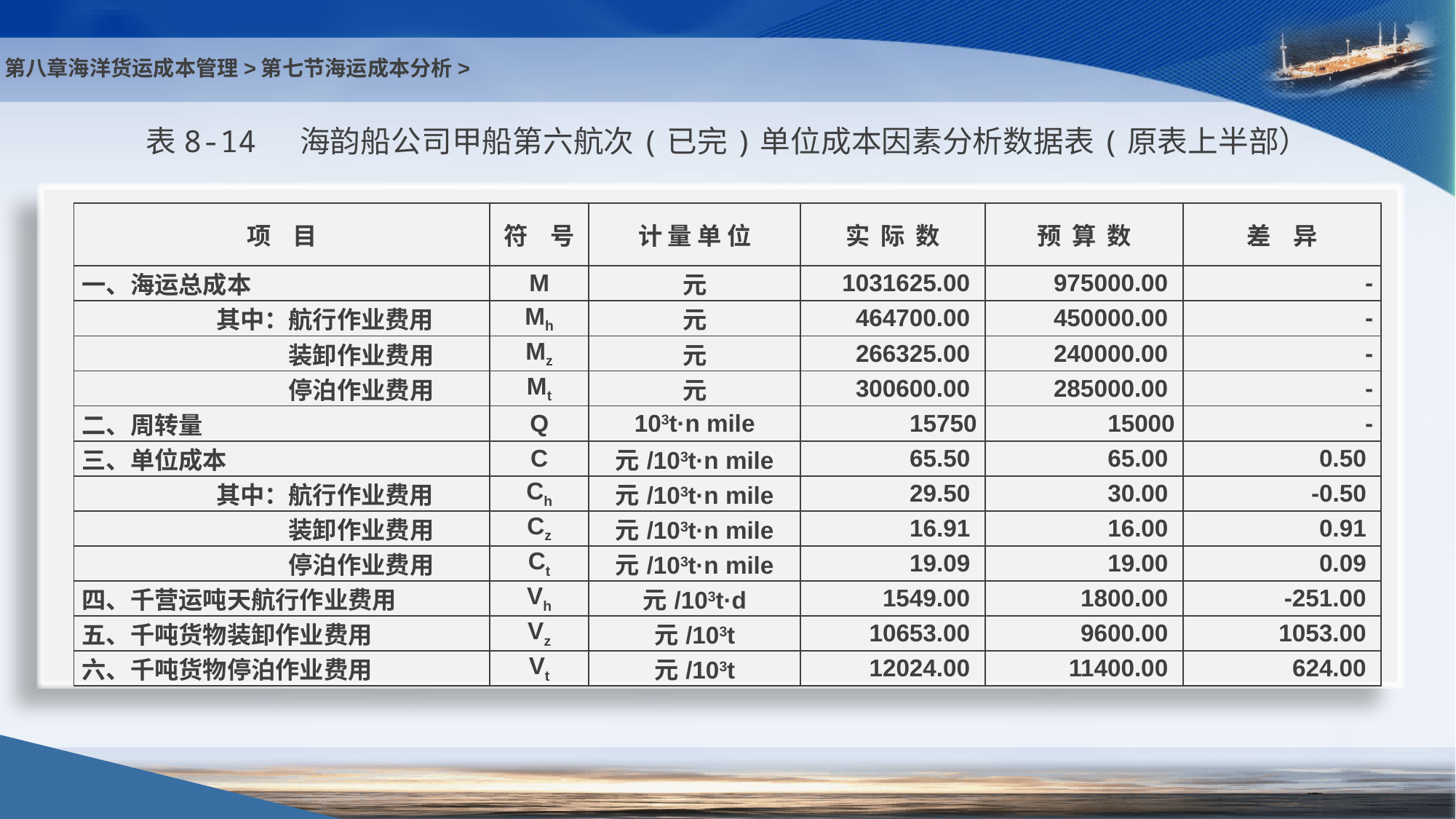

第八章海洋货运成本管理>第七节海运成本分析>
表8-14  海韵船公司甲船第六航次(已完)单位成本因素分析数据表(原表上半部）
| 项 目 | 符 号 | 计 量 单 位 | 实 际 数 | 预 算 数 | 差 异 |
| --- | --- | --- | --- | --- | --- |
| 一、海运总成本 | M | 元 | 1031625.00 | 975000.00 | - |
| 其中：航行作业费用 | Mh | 元 | 464700.00 | 450000.00 | - |
| 装卸作业费用 | Mz | 元 | 266325.00 | 240000.00 | - |
| 停泊作业费用 | Mt | 元 | 300600.00 | 285000.00 | - |
| 二、周转量 | Q | 103t·n mile | 15750 | 15000 | - |
| 三、单位成本 | C | 元/103t·n mile | 65.50 | 65.00 | 0.50 |
| 其中：航行作业费用 | Ch | 元/103t·n mile | 29.50 | 30.00 | -0.50 |
| 装卸作业费用 | Cz | 元/103t·n mile | 16.91 | 16.00 | 0.91 |
| 停泊作业费用 | Ct | 元/103t·n mile | 19.09 | 19.00 | 0.09 |
| 四、千营运吨天航行作业费用 | Vh | 元/103t·d | 1549.00 | 1800.00 | -251.00 |
| 五、千吨货物装卸作业费用 | Vz | 元/103t | 10653.00 | 9600.00 | 1053.00 |
| 六、千吨货物停泊作业费用 | Vt | 元/103t | 12024.00 | 11400.00 | 624.00 |